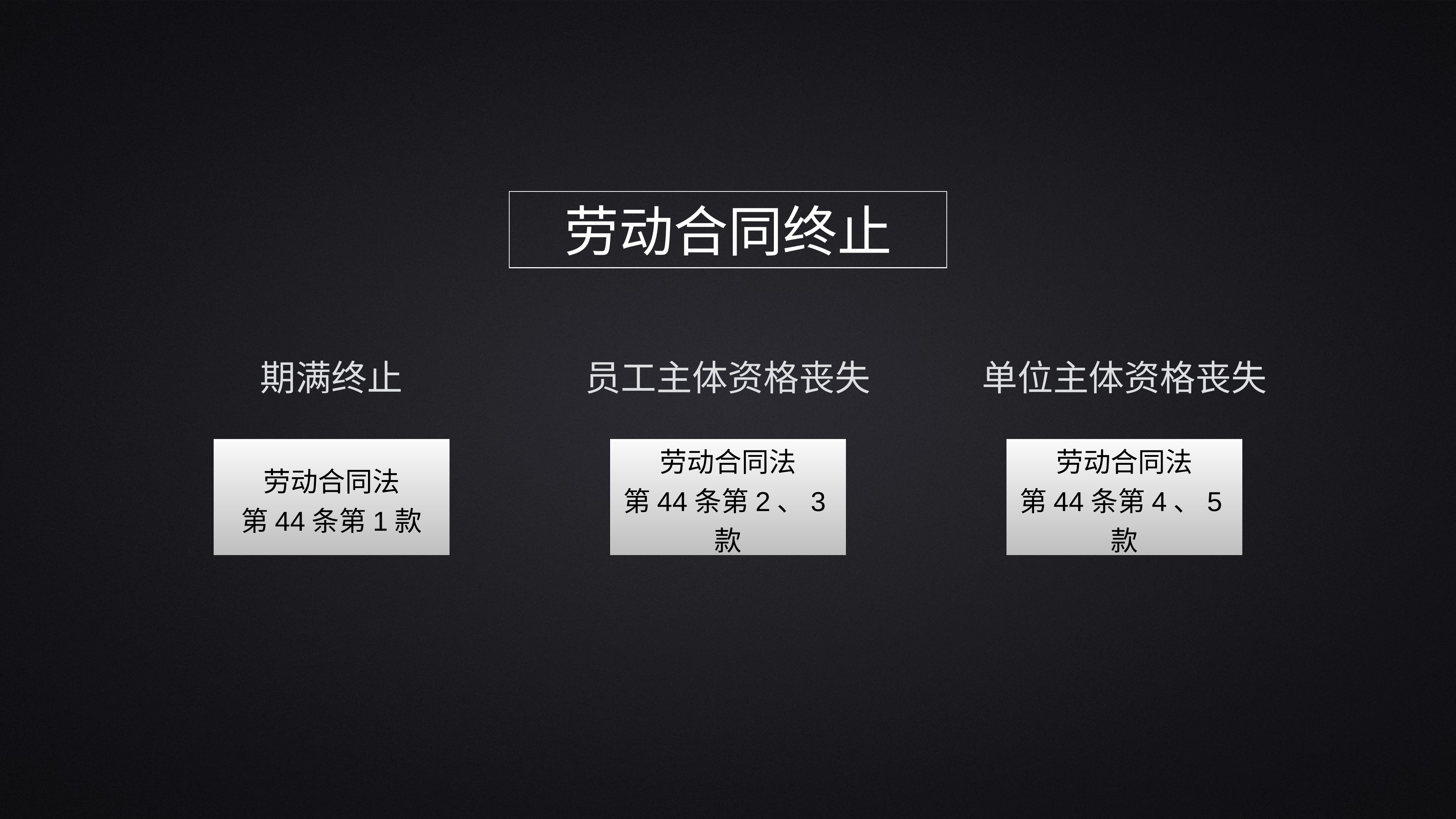

劳动合同终止
期满终止
员工主体资格丧失
单位主体资格丧失
劳动合同法
第44条第1款
劳动合同法
第44条第2、3款
劳动合同法
第44条第4、5款